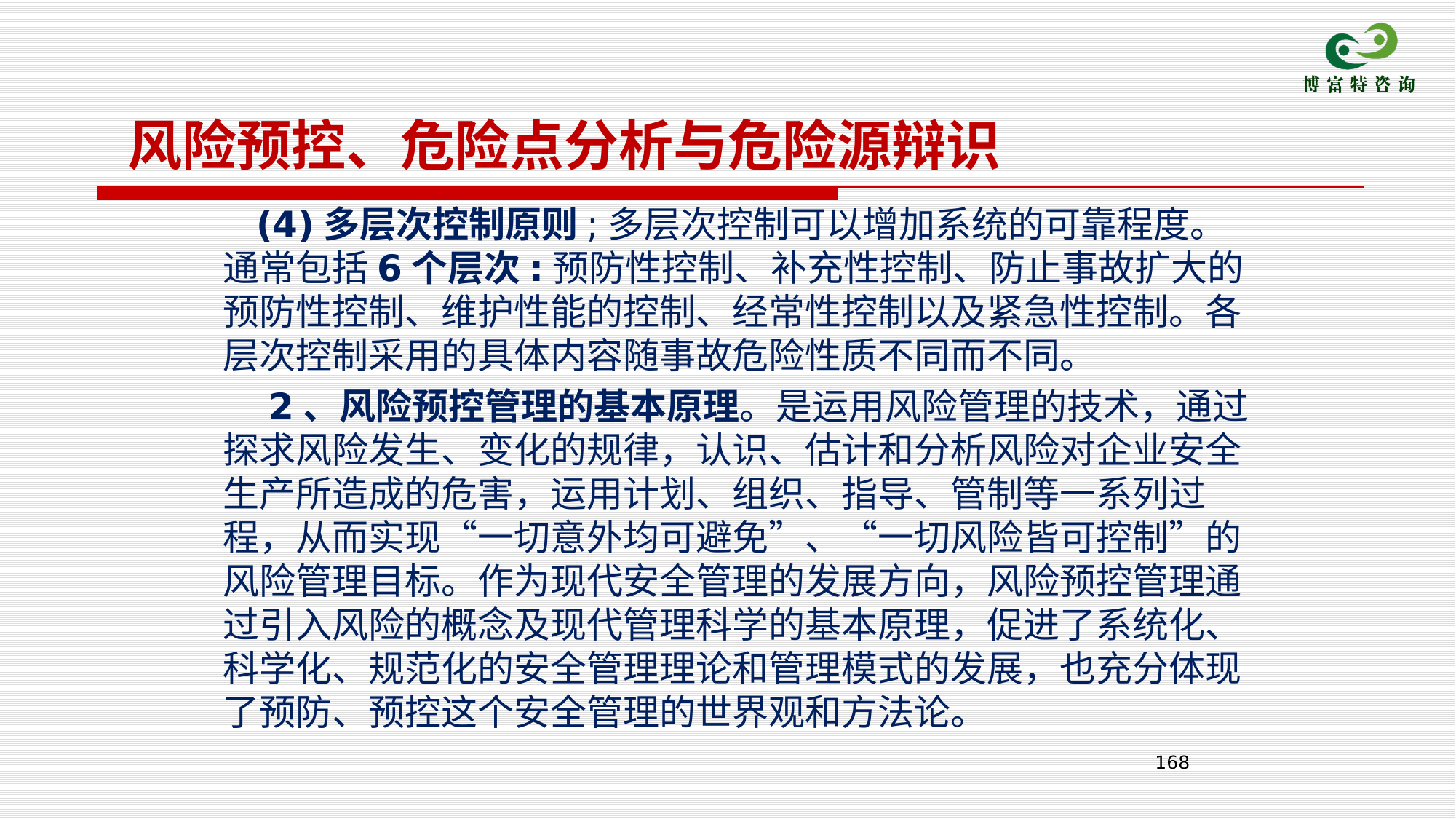

风险预控、危险点分析与危险源辩识
       (4)多层次控制原则;多层次控制可以增加系统的可靠程度。通常包括6个层次:预防性控制、补充性控制、防止事故扩大的预防性控制、维护性能的控制、经常性控制以及紧急性控制。各层次控制采用的具体内容随事故危险性质不同而不同。
        2、风险预控管理的基本原理。是运用风险管理的技术，通过探求风险发生、变化的规律，认识、估计和分析风险对企业安全生产所造成的危害，运用计划、组织、指导、管制等一系列过程，从而实现“一切意外均可避免”、“一切风险皆可控制”的风险管理目标。作为现代安全管理的发展方向，风险预控管理通过引入风险的概念及现代管理科学的基本原理，促进了系统化、科学化、规范化的安全管理理论和管理模式的发展，也充分体现了预防、预控这个安全管理的世界观和方法论。

168